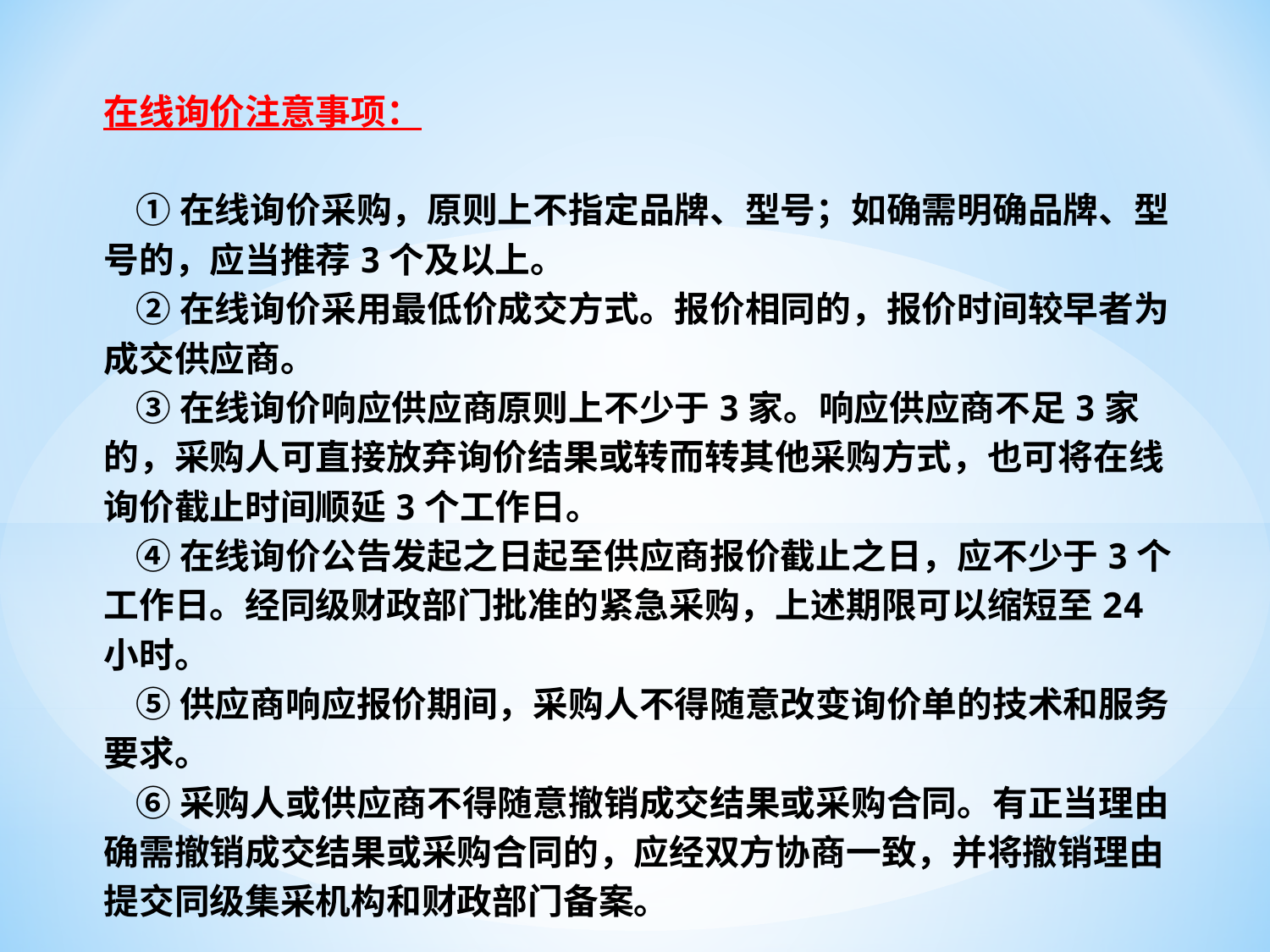

在线询价注意事项：

    ①在线询价采购，原则上不指定品牌、型号；如确需明确品牌、型号的，应当推荐3个及以上。
    ②在线询价采用最低价成交方式。报价相同的，报价时间较早者为成交供应商。
    ③在线询价响应供应商原则上不少于3家。响应供应商不足3家的，采购人可直接放弃询价结果或转而转其他采购方式，也可将在线询价截止时间顺延3个工作日。
    ④在线询价公告发起之日起至供应商报价截止之日，应不少于3个工作日。经同级财政部门批准的紧急采购，上述期限可以缩短至24小时。
    ⑤供应商响应报价期间，采购人不得随意改变询价单的技术和服务要求。
    ⑥采购人或供应商不得随意撤销成交结果或采购合同。有正当理由确需撤销成交结果或采购合同的，应经双方协商一致，并将撤销理由提交同级集采机构和财政部门备案。